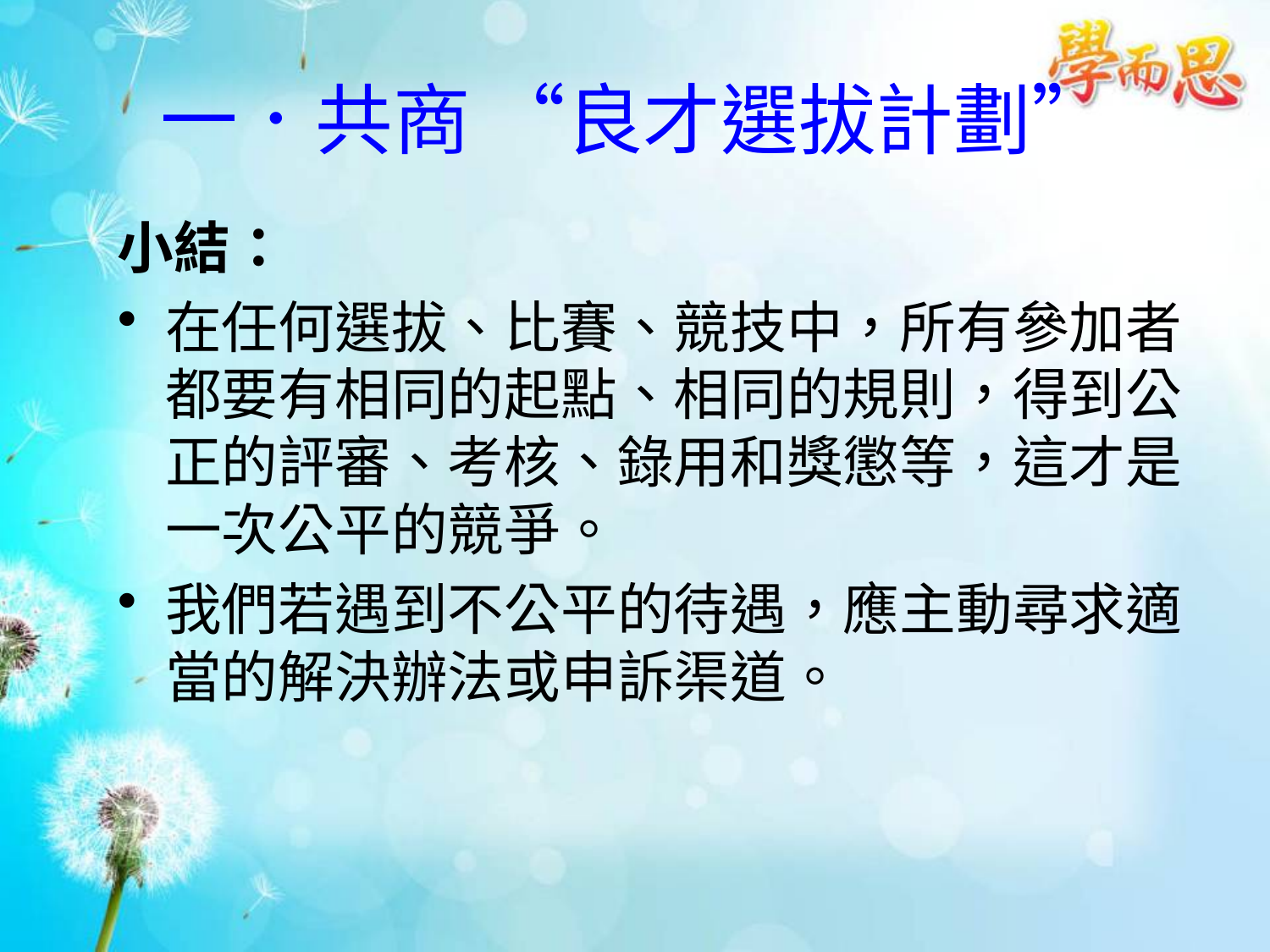

# 一．共商 “良才選拔計劃”
小結：
在任何選拔、比賽、競技中，所有參加者都要有相同的起點、相同的規則，得到公正的評審、考核、錄用和獎懲等，這才是一次公平的競爭。
我們若遇到不公平的待遇，應主動尋求適當的解決辦法或申訴渠道。